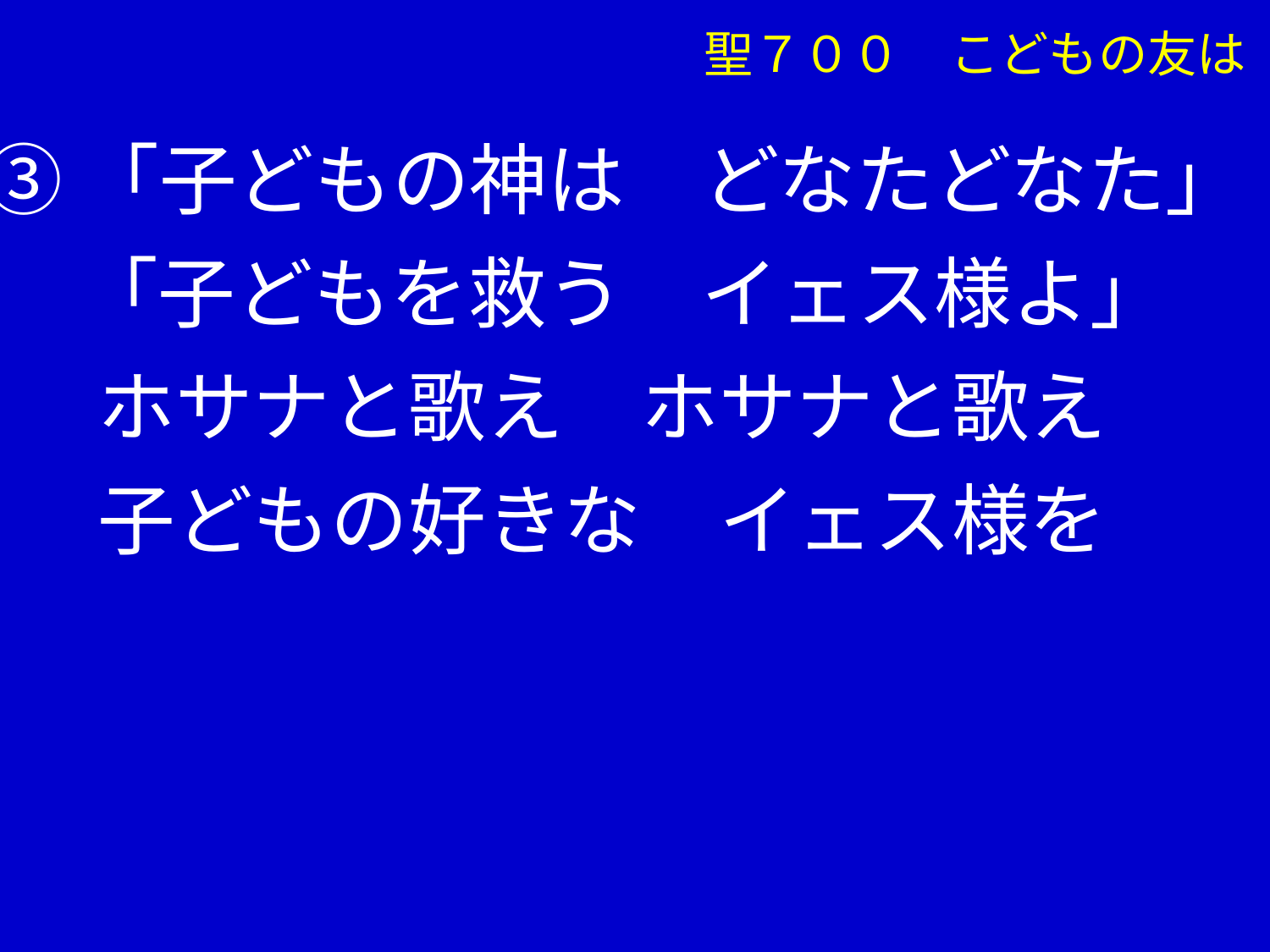

聖７００　こどもの友は
③「子どもの神は　どなたどなた」
　 「子どもを救う　イェス様よ」
　  ホサナと歌え　ホサナと歌え
　  子どもの好きな　イェス様を